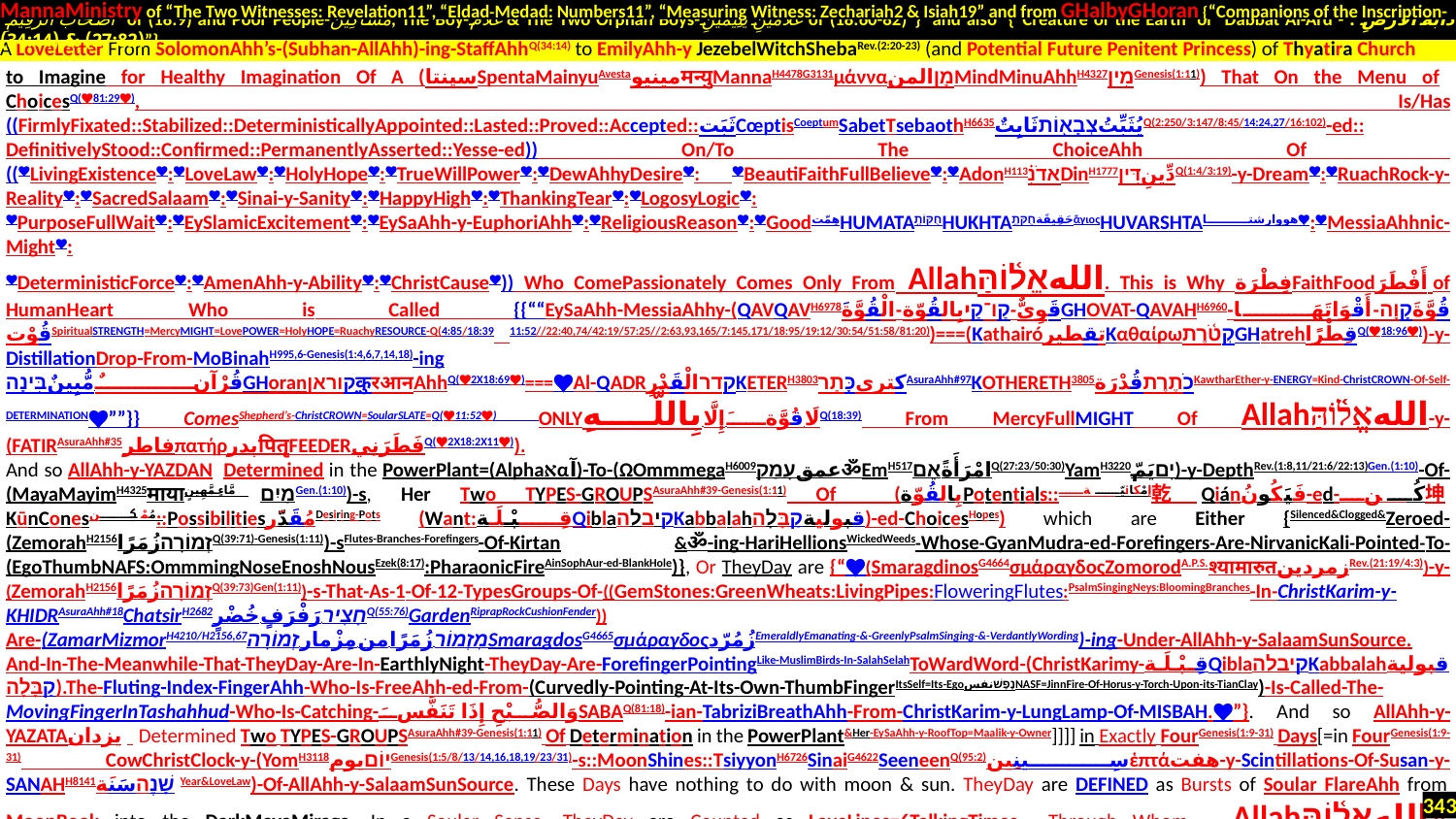

MannaMinistry of “The Two Witnesses: Revelation11”, “Eldad-Medad: Numbers11”, “Measuring Witness: Zechariah2 & Isiah19” and from GHalbyGHoran {“Companions of the Inscription-
 أَصْحَابَ الرَّقِيمِ  of (18:9) and Poor People-مَسَاكِينَ, The Boy-غُلَامُ & The Two Orphan Boys-غُلَامَيْنِ يَتِيمَيْنِ of (18:60-82)”}  and also  {“Creature of the Earth  or  Dabbat Al-Ard - دَابَّةُ الْأَرْضِ : (27:82) & (34:14)”}
.
to Imagine for Healthy Imagination Of A (سپنتاSpentaMainyuAvestaمینیوमन्युMannaH4478G3131μάνναמָןالمنMindMinuAhhH4327מִיןGenesis(1:11)) That On the Menu of ChoicesQ(♥81:29♥), Is/Has ((FirmlyFixated::Stabilized::DeterministicallyAppointed::Lasted::Proved::Accepted::ثَبَتCœptisCoeptumSabetTsebaothH6635يُثَبِّتُצְבָא֖וֹתثَابِتٌQ(2:250/3:147/8:45/14:24,27/16:102)-ed:: DefinitivelyStood::Confirmed::PermanentlyAsserted::Yesse-ed)) On/To The ChoiceAhh Of  ((♥LivingExistence♥:♥LoveLaw♥:♥HolyHope♥:♥TrueWillPower♥:♥DewAhhyDesire♥: ♥BeautiFaithFullBelieve♥:♥AdonH113אדֹנִ֗DinH1777دِّينِדִּיןQ(1:4/3:19)-y-Dream♥:♥RuachRock-y-Reality♥:♥SacredSalaam♥:♥Sinai-y-Sanity♥:♥HappyHigh♥:♥ThankingTear♥:♥LogosyLogic♥:
♥PurposeFullWait♥:♥EySlamicExcitement♥:♥EySaAhh-y-EuphoriAhh♥:♥ReligiousReason♥:♥GoodهِمّتHUMATAחֻקּוֹתַ֥HUKHTAحَقِيقَةחֻקּתַ֥ἅγιοςHUVARSHTAهووارشتا♥:♥MessiaAhhnic-Might♥:
♥DeterministicForce♥:♥AmenAhh-y-Ability♥:♥ChristCause♥)) Who ComePassionately Comes Only From Allahاللهאֱל֫וֹהַּ. This is Why فِطْرَةFaithFoodأَفْطَرَ of HumanHeart Who is Called {{““EySaAhh-MessiaAhhy-(QAVQAVH6978قَوِيٌّ-קַו־קַיبِالقُوّة-الْقُوَّةَGHOVAT-QAVAHH6960قُوَّةَקָוָה-أَقْوَاتَهَا-قُوْتSpiritualSTRENGTH=MercyMIGHT=LovePOWER=HolyHOPE=RuachyRESOURCE-Q(4:85/18:39 11:52//22:40,74/42:19/57:25//2:63,93,165/7:145,171/18:95/19:12/30:54/51:58/81:20))===(KathairóتقطیرΚαθαίρωקְטֹ֫רֶתGHatrehقِطْرًاQ(♥18:96♥))-y-DistillationDrop-From-‬MoBinahH995,6-Genesis(1:4,6,7,14,18)-ing
قُرْآنٌ مُّبِينٌבִּינָהGHoran‎קוראןक़ुरआनAhhQ(♥2X18:69♥)===♥Al-QADRקדרالْقَدْرِKETERH3803کتریכָּתַרAsuraAhh#97KOTHERETH3805כֹתֶרֶתقُدْرَةKawtharEther-y-ENERGY=Kind-ChristCROWN-Of-Self-DETERMINATION♥””}} ComesShepherd’s-ChristCROWN=SoularSLATE=Q(♥11:52♥) ONLYلَا قُوَّةَ إِلَّا بِاللَّـهِQ(18:39) From MercyFullMIGHT Of Allahاللهאֱל֫וֹהַּ-y-(FATIRAsuraAhh#35فاطرπατήρپدرपितृFEEDERفَطَرَنِيQ(♥2X18:2X11♥)).
And so AllAhh-y-YAZDAN  Determined in the PowerPlant=(Alphaאαآ)-To-(ΩOmmmegaH6009عمقעָמַקॐEmH517امْرَأَةًאֵםQ(27:23/50:30)YamH3220יָםيَمّ)-y-DepthRev.(1:8,11/21:6/22:13)Gen.(1:10)-Of-(MayaMayimH4325मायाמַיִםمَّاءٍ مَّهِينٍGen.(1:10))-s, Her Two TYPES-GROUPSAsuraAhh#39-Genesis(1:11) Of  (بِالقُوّةPotentials::إمْكانِيّة乾Qiánفَيَكُونُ-ed-كُن坤KūnConesمُمْكِن::PossibilitiesمُقَدَّرDesiring-Pots (Want:قِـبْـلَـة‬‎QiblaקיבלהKabbalahقبوليةקַבָּלָה)-ed-ChoicesHopes) which are Either {Silenced&Clogged&Zeroed-(ZemorahH2156זְמוֹרָהزُمَرًاQ(39:71)-Genesis(1:11))-sFlutes-Branches-Forefingers-Of-Kirtan &ॐ-ing-HariHellionsWickedWeeds-Whose-GyanMudra-ed-Forefingers-Are-NirvanicKali-Pointed-To-(EgoThumbNAFS:OmmmingNoseEnoshNousEzek(8:17):PharaonicFireAinSophAur-ed-BlankHole)}, Or TheyDay are {“♥(SmaragdinosG4664σμάραγδοςZomorodA.P.S.श्यामारुतزمردینRev.(21:19/4:3))-y-(ZemorahH2156זְמוֹרָהزُمَرًاQ(39:73)Gen(1:11))-s-That-As-1-Of-12-TypesGroups-Of-((GemStones:GreenWheats:LivingPipes:FloweringFlutes:PsalmSingingNeys:BloomingBranches-In-ChristKarim-y-KHIDR‎AsuraAhh#18ChatsirH2682חָצִיר.رَفْرَفٍ خُضْرٍQ(55:76)GardenRiprapRockCushionFender))
Are-(ZamarMizmorH4210/H2156,67מִזְמוֹר.زُمَرًا من مِزْمار.זְמוֹרָהSmaragdosG4665σμάραγδοςزُمُرّدEmeraldlyEmanating-&-GreenlyPsalmSinging-&-VerdantlyWording)-ing-Under-AllAhh-y-SalaamSunSource. And-In-The-Meanwhile-That-TheyDay-Are-In-EarthlyNight-TheyDay-Are-ForefingerPointingLike-MuslimBirds-In-SalahSelahToWardWord-(ChristKarimy-قِـبْـلَـة‬‎QiblaקיבלהKabbalahقبولية קַבָּלָה).The-Fluting-Index-FingerAhh-Who-Is-FreeAhh-ed-From-(Curvedly-Pointing-At-Its-Own-ThumbFingerItsSelf=Its-EgoנֶפֶשׁنفسNASF=JinnFire-Of-Horus-y-Torch-Upon-its-TianClay)-Is-Called-The-
MovingFingerInTashahhud-Who-Is-Catching-وَالصُّبْحِ إِذَا تَنَفَّسَSABAQ(81:18)-ian-TabriziBreathAhh-From-ChristKarim-y-LungLamp-Of-MISBAH.♥”}. And so AllAhh-y-YAZATAیزدان   Determined Two TYPES-GROUPSAsuraAhh#39-Genesis(1:11) Of Determination in the PowerPlant&Her-EySaAhh-y-RoofTop=Maalik-y-Owner]]]] in Exactly FourGenesis(1:9-31) Days[=in FourGenesis(1:9-31) CowChristClock-y-(YomH3118יוֹםيومGenesis(1:5/8/13/14,16,18,19/23/31)-s::MoonShines::TsiyyonH6726SinaiG4622SeeneenQ(95:2)سِينِينἑπτάهفت-y-Scintillations-Of-Susan-y-SANAHH8141שָׁנֶהسَنَة Year&LoveLaw)-Of-AllAhh-y-SalaamSunSource. These Days have nothing to do with moon & sun. TheyDay are DEFINED as Bursts of Soular FlareAhh from MoonBook into the DarkMayaMirage. In a Soular Sense, TheyDay are Counted as LoveLines=6TalkingTimes  Through Whom   Allahاللهאֱל֫וֹהַּ-y-(Author&SalaamSunSource&WriterWorder) FireAirAhh-s=(نورנוּרN♥A♥A♥A♥Rנֵרنارनर)-y-(NOON-N-נ‬-ن-न)-sQ(68:1)=HeadLines=ShoterH7860كِتَابٍ مَّسْطُورٍשֹׁטֵרQ(52:2/17:58/33:6)يَسْطُرُونَ-sQ(68:1) Inside His MoonBook-y-Typewriter. These 6LoveLines are When/Where AllAhhy-Writer Places His (رَقٍّ.רָקִיעַRaqiaQ(52:3)-Gen.(1:6,7,8,14,15,17,20))-y-(GHALAMOSΚάλαμοςالْقَلَمِGilGalגִּלְגָּלقال قالMULK-AsuraAhh#67,68)FirmamentalFINGER ParadisiacPILLAR=TypewriterTRUNK=LaserPEN=FireFLUTE=CowChristClock-y-COLUMN. Upon the PasteFool-PlanePage & Gets the MoonBook to {“BoqerAhhH1242בֹּקֶרالبقرةAhh-sAsuraAhh#2-Genesis(1:5,8,13,19,23,31) 1Kings(7:25)==IrrigatePourRainAhh-s-LoveLightFullEther+&+((GodE.KhodaP.خداHutaहुतS.XvadaiAvestaKhadadA.خَدَّدَ-s::فَأَثَرْنَ بِهِ نَقْعًاQ(100:4)StirTaurusSHORH7794שׁוֹרتُثِيرُ.ثورQ(2:71)ScratchPlough-s)) TheEarthField”} and Then He TakesUp-His-LaserPEN-From-PlanePage=Gets-The-FireAhh-ing-MoonBook-To-((Cease:MoonSet:ErebH6153עֶרֶבغُرُوبGenesis(1:5,8,13,19,23,31)))], this
A LoveLetter From SolomonAhh’s-(Subhan-AllAhh)-ing-StaffAhhQ(34:14) to EmilyAhh-y JezebelWitchShebaRev.(2:20-23) (and Potential Future Penitent Princess) of Thyatira Church
343